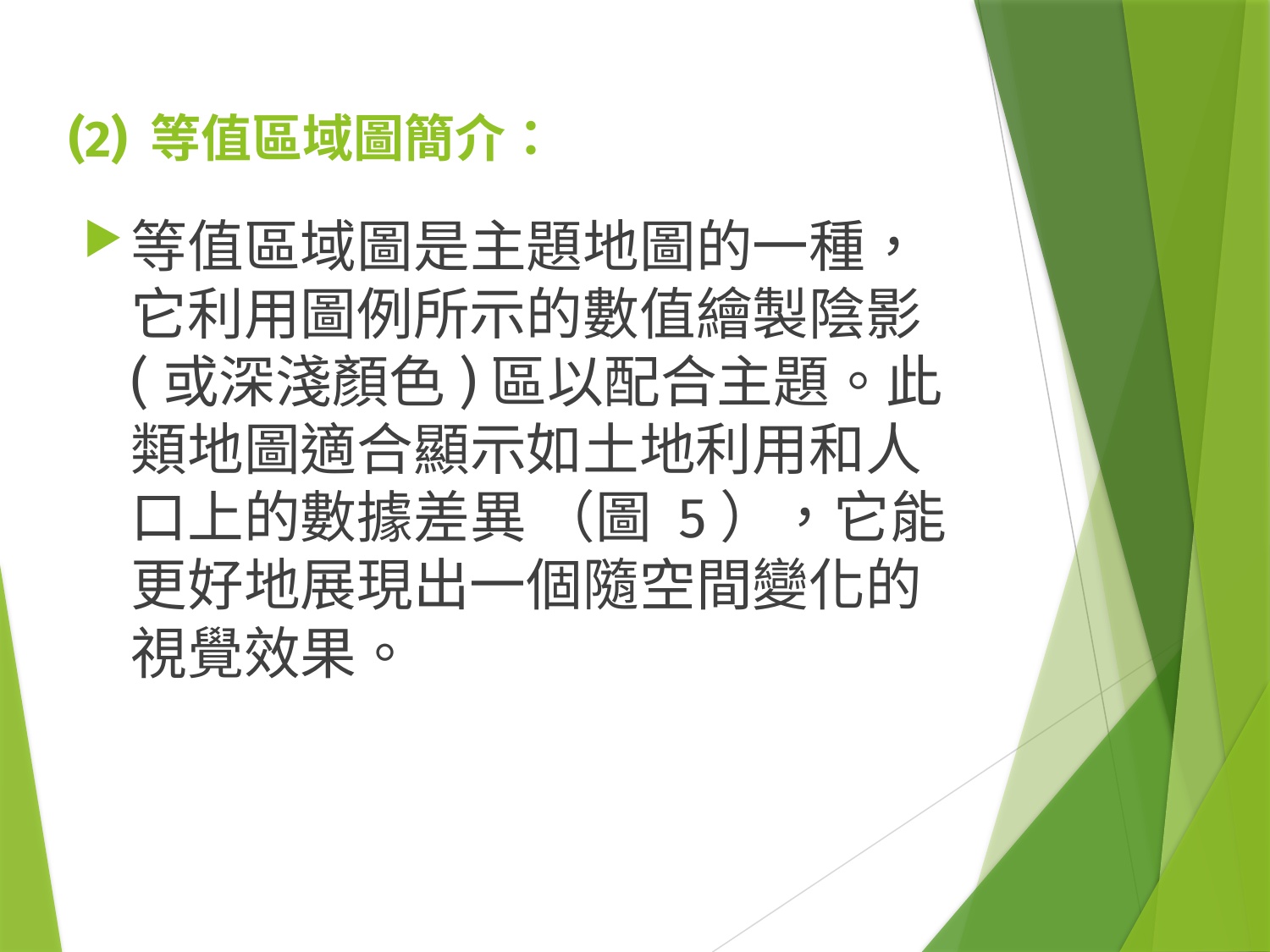

# (2) 等值區域圖簡介：
等值區域圖是主題地圖的一種，它利用圖例所示的數值繪製陰影(或深淺顏色)區以配合主題。此類地圖適合顯示如土地利用和人口上的數據差異 （圖 5），它能更好地展現出一個隨空間變化的視覺效果。